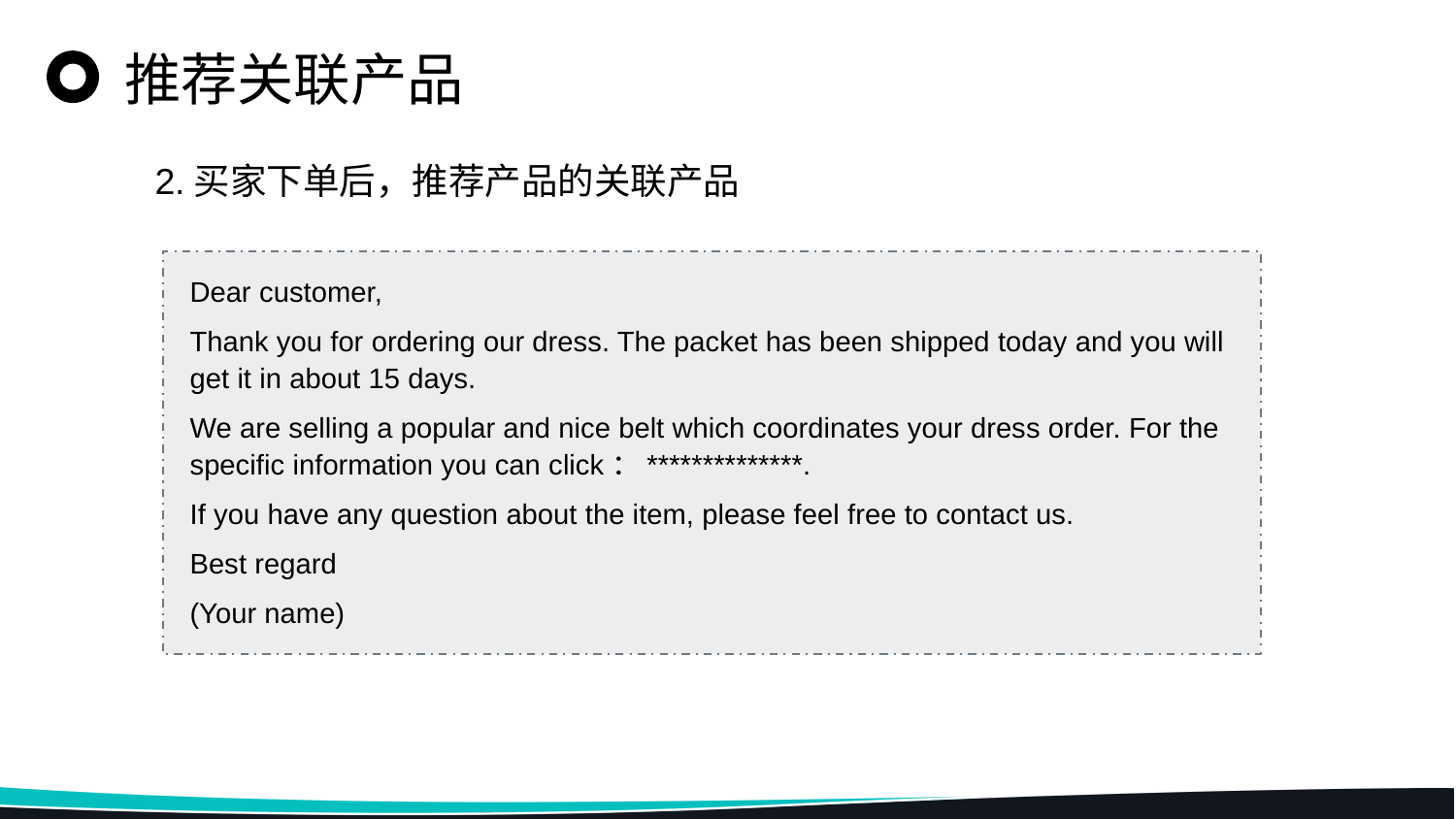

推荐关联产品
2.买家下单后，推荐产品的关联产品

Dear customer,
Thank you for ordering our dress. The packet has been shipped today and you will get it in about 15 days.
We are selling a popular and nice belt which coordinates your dress order. For the specific information you can click：**************.
If you have any question about the item, please feel free to contact us.
Best regard
(Your name)